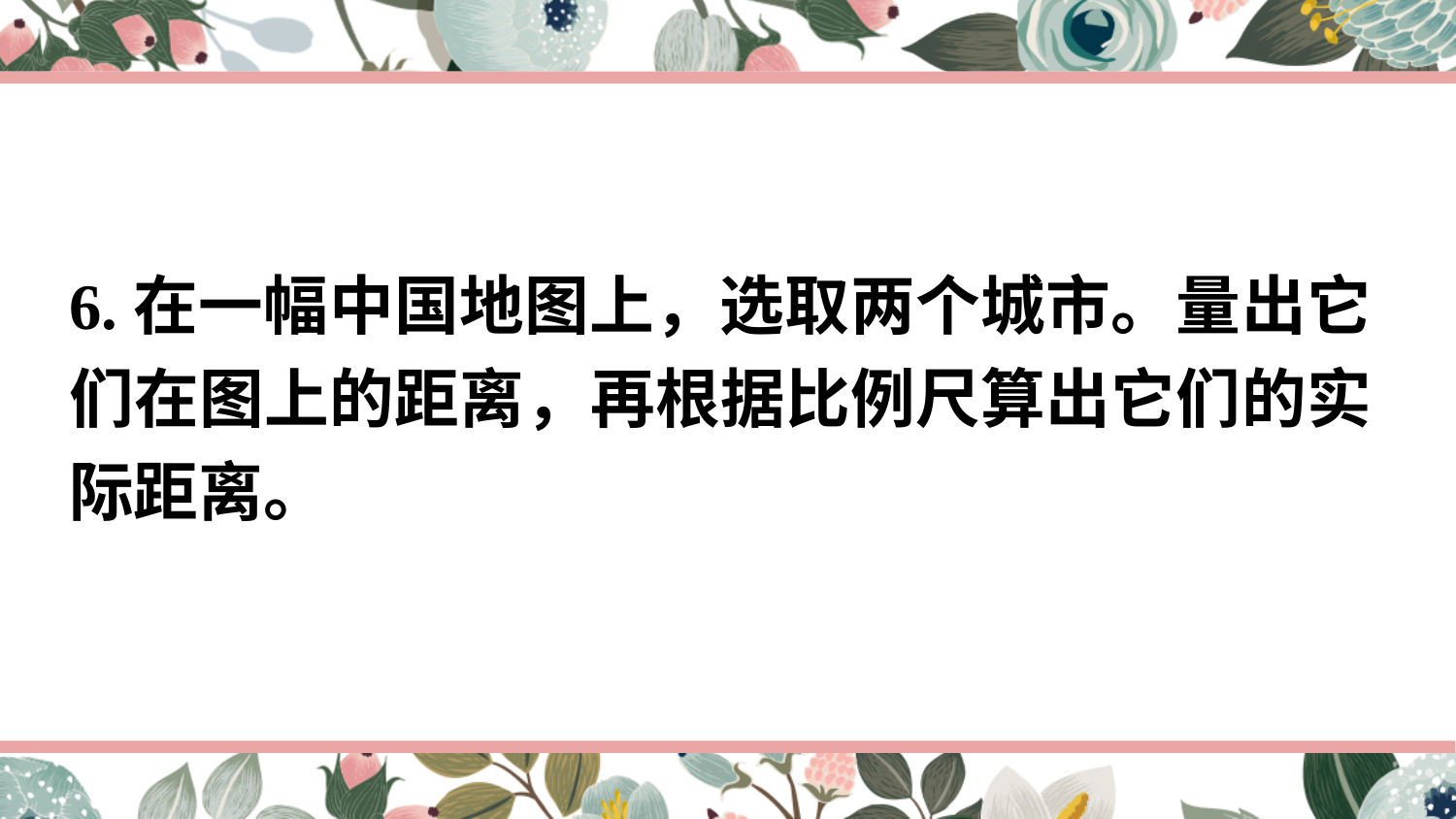

6.在一幅中国地图上，选取两个城市。量出它们在图上的距离，再根据比例尺算出它们的实际距离。